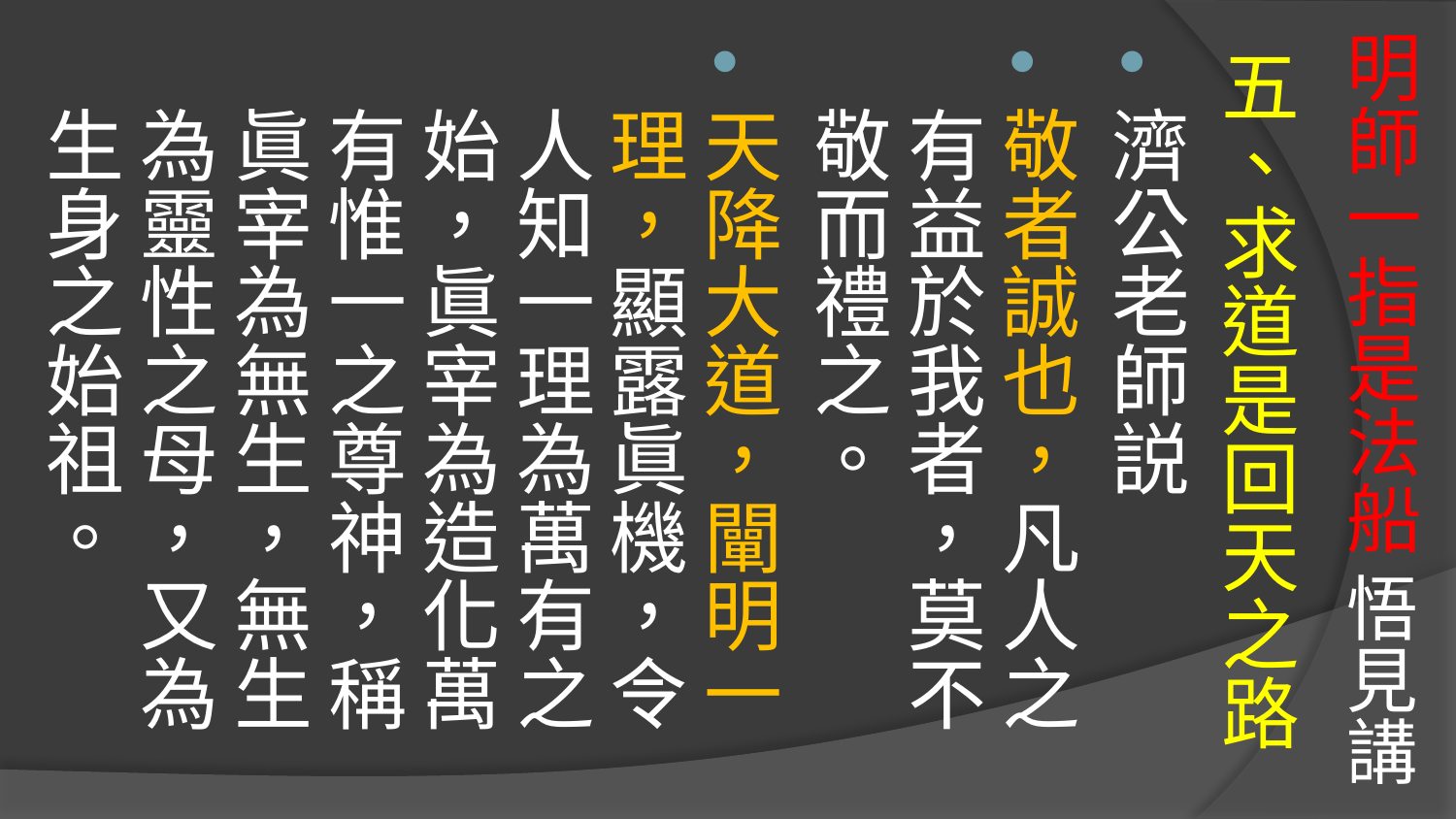

# 明師一指是法船 悟見講
五、求道是回天之路
濟公老師説
敬者誠也，凡人之有益於我者，莫不敬而禮之。
天降大道，闡明一理，顯露眞機，令人知一理為萬有之始，眞宰為造化萬有惟一之尊神，稱眞宰為無生，無生為靈性之母，又為生身之始祖。